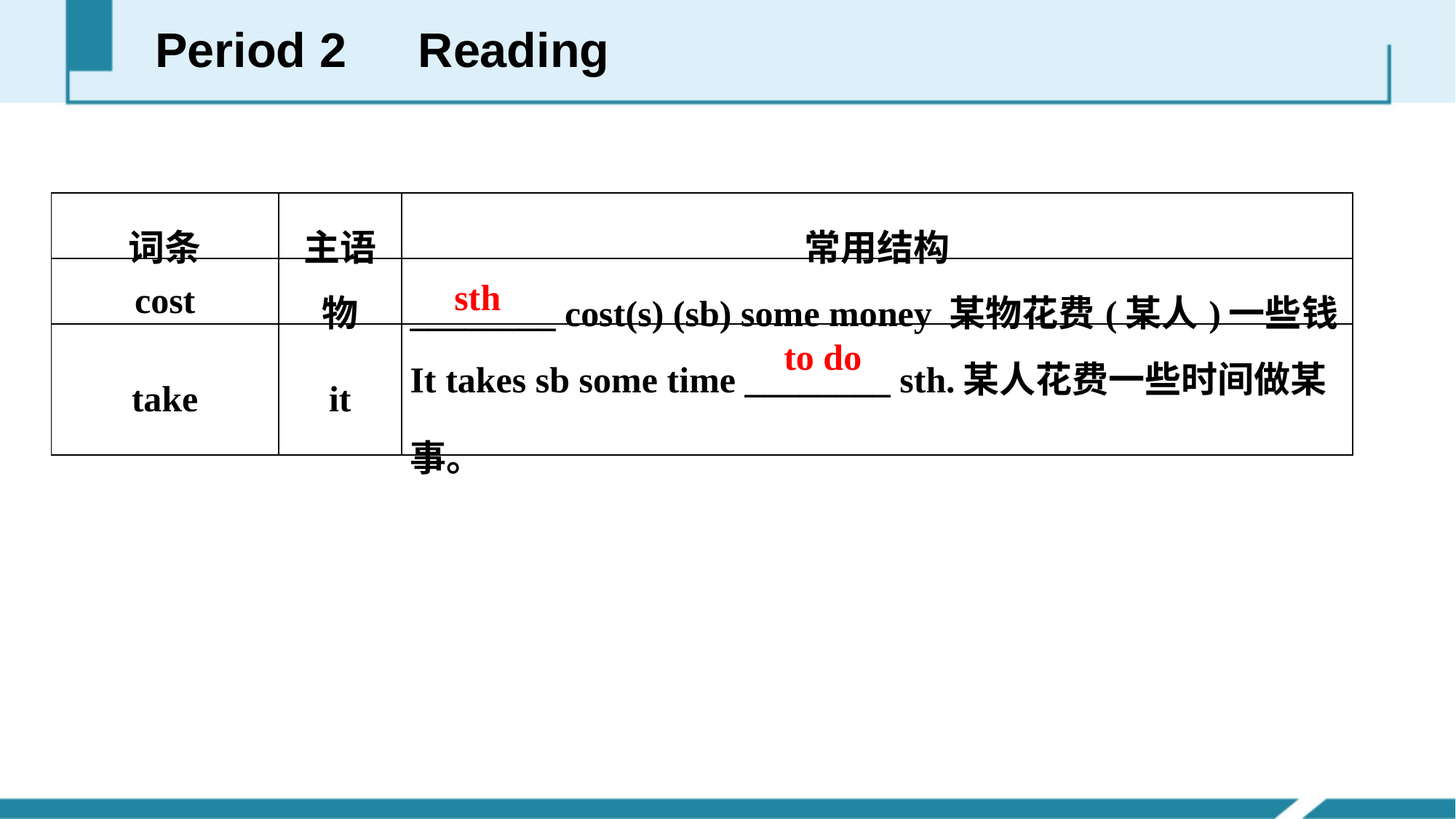

Period 2　Reading
| 词条 | 主语 | 常用结构 |
| --- | --- | --- |
| cost | 物 | \_\_\_\_\_\_\_\_ cost(s) (sb) some money 某物花费(某人)一些钱 |
| take | it | It takes sb some time \_\_\_\_\_\_\_\_ sth.某人花费一些时间做某事。 |
sth
to do